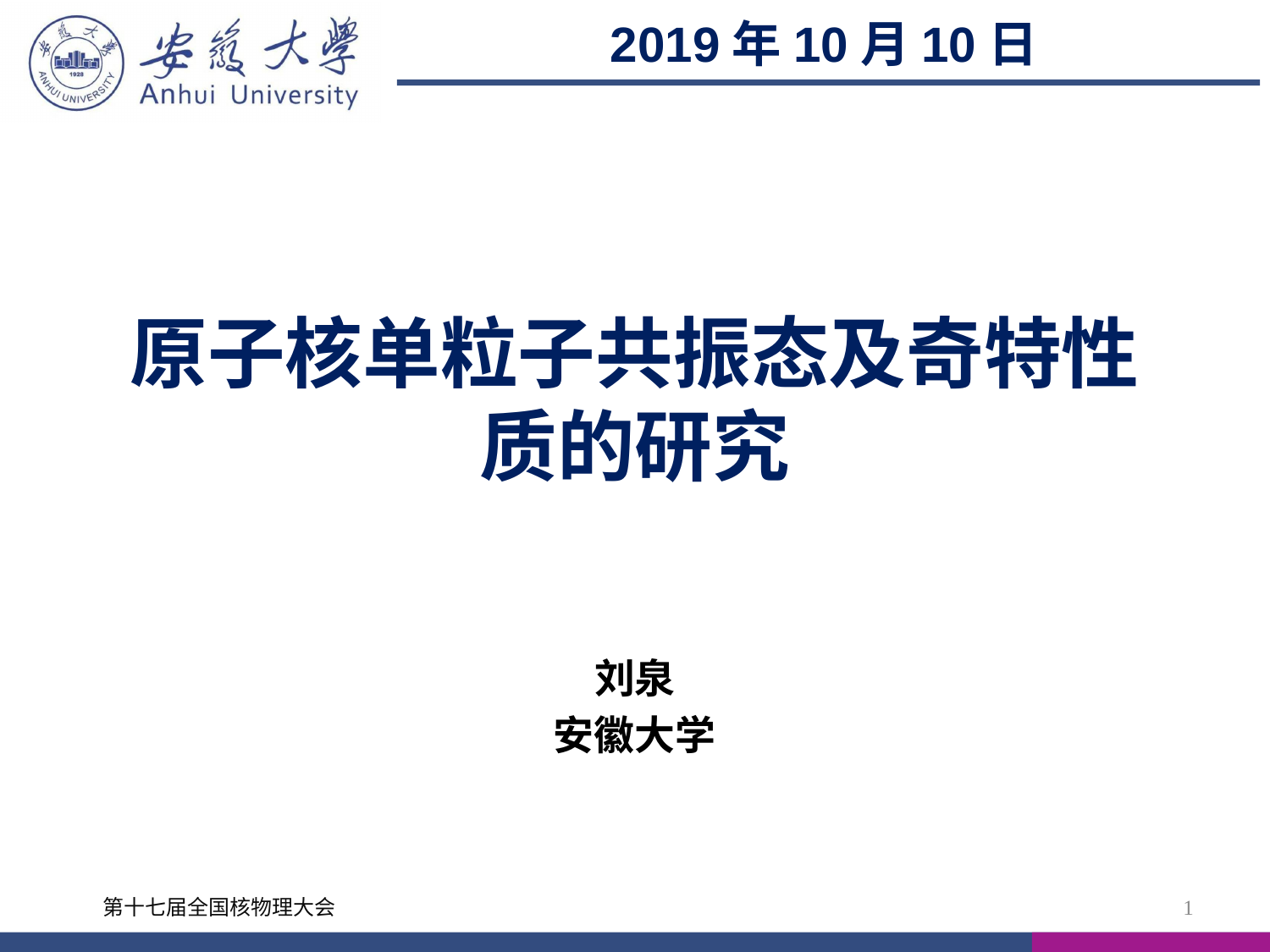

2019年10月10日
# 原子核单粒子共振态及奇特性质的研究

刘泉
安徽大学

第十七届全国核物理大会
1